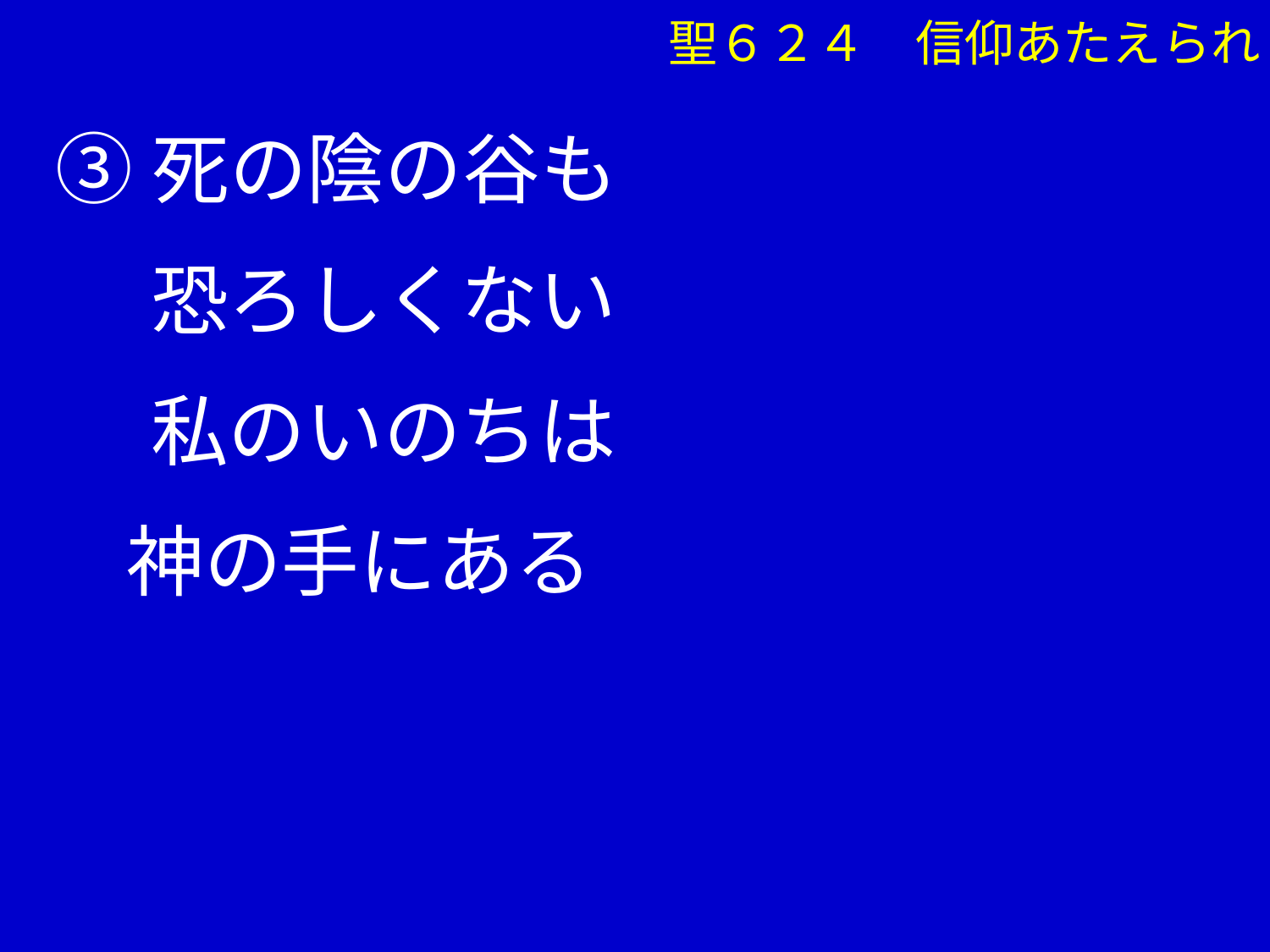

③死の陰の谷も
　 恐ろしくない
　 私のいのちは
   神の手にある

聖６２４　信仰あたえられ